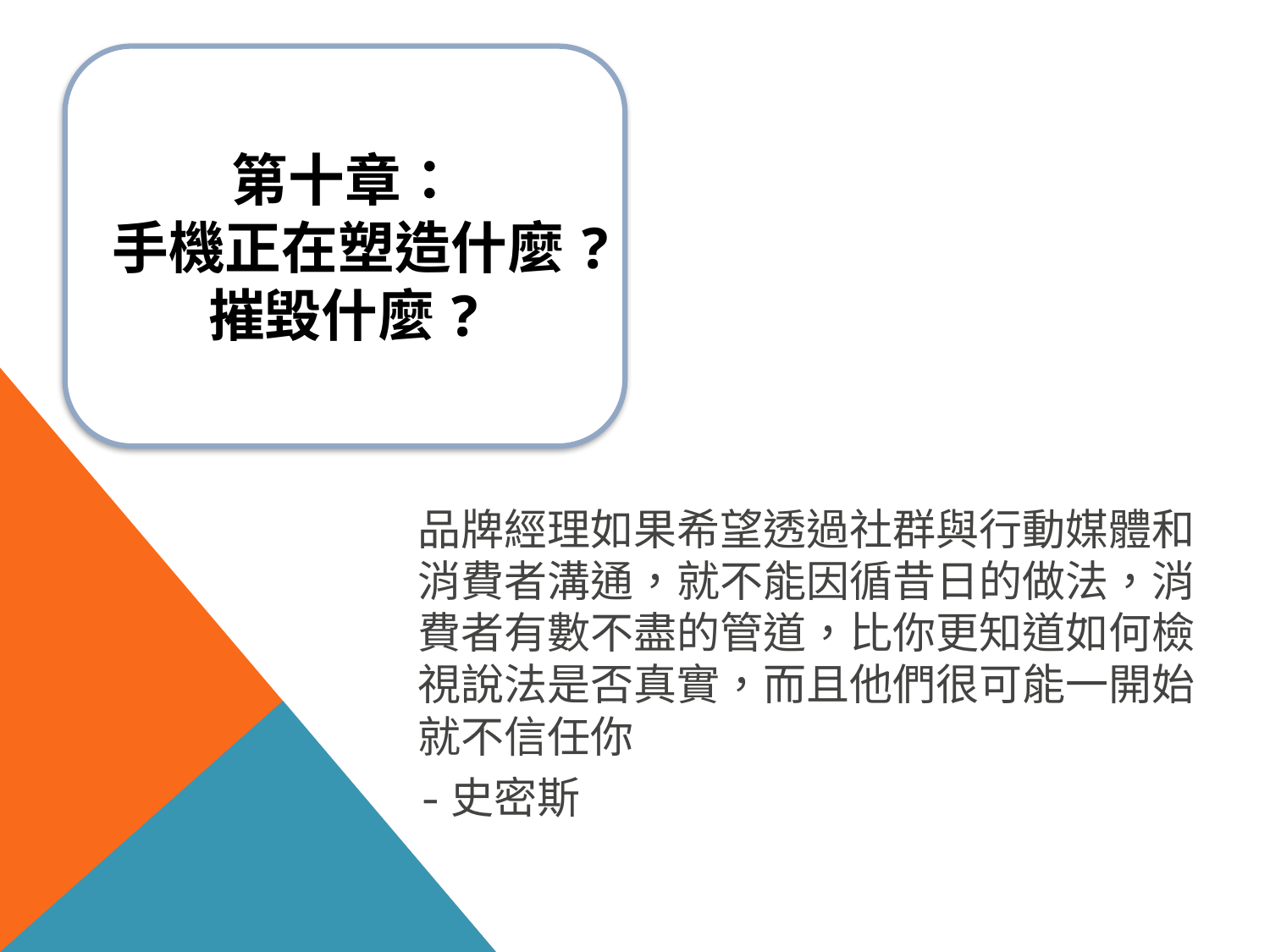

第十章：
手機正在塑造什麼?摧毀什麼?
品牌經理如果希望透過社群與行動媒體和消費者溝通，就不能因循昔日的做法，消費者有數不盡的管道，比你更知道如何檢視說法是否真實，而且他們很可能一開始就不信任你
-史密斯